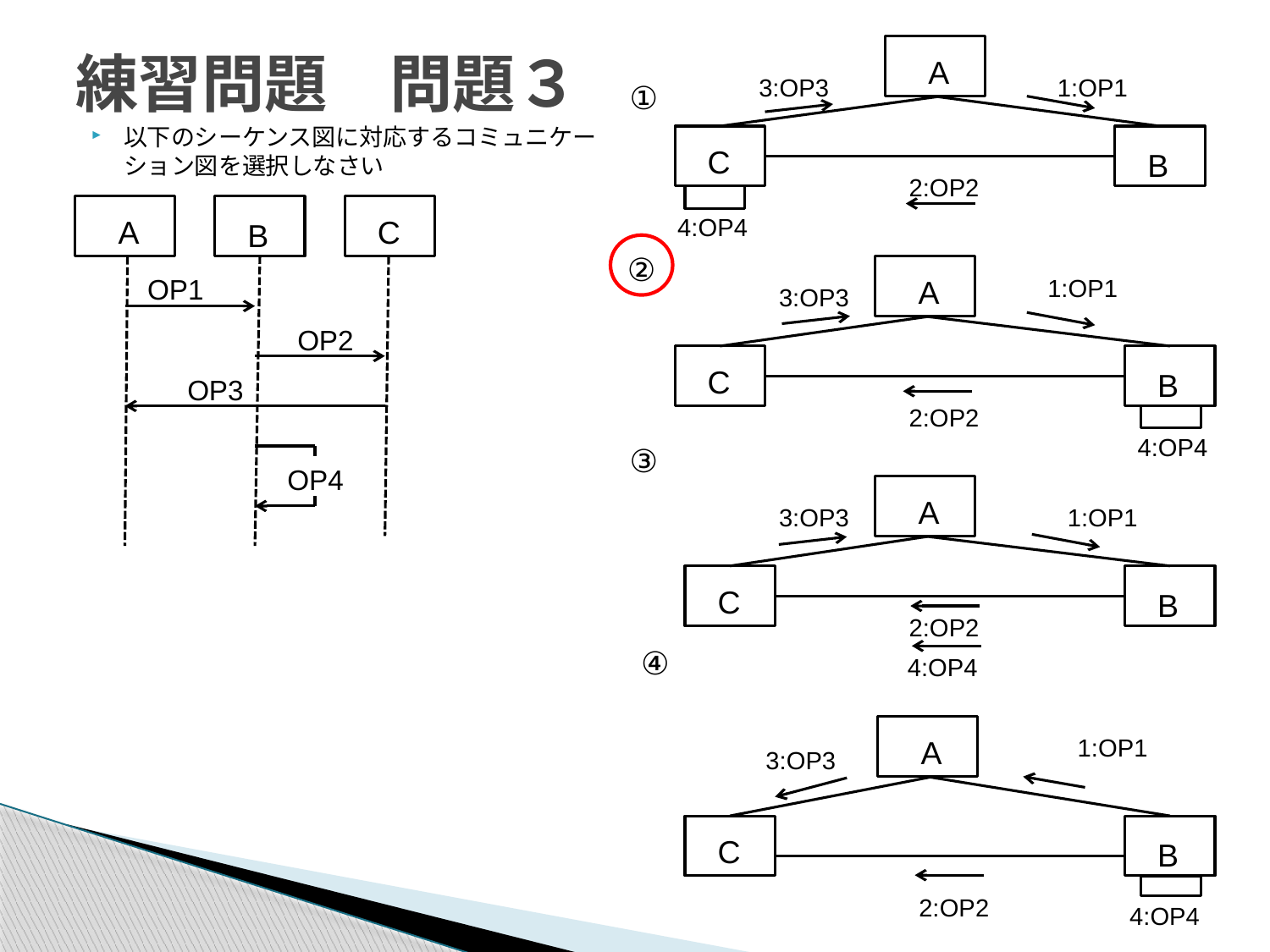

A
# 練習問題　問題３
3:OP3
1:OP1
①
以下のシーケンス図に対応するコミュニケーション図を選択しなさい

C

B
2:OP2

A

B

C
4:OP4

②

A
OP1
1:OP1
3:OP3
OP2

C

B
OP3
2:OP2

4:OP4
③
OP4

A
3:OP3
1:OP1

C

B
2:OP2
④
4:OP4

A
1:OP1
3:OP3

C

B

2:OP2
4:OP4